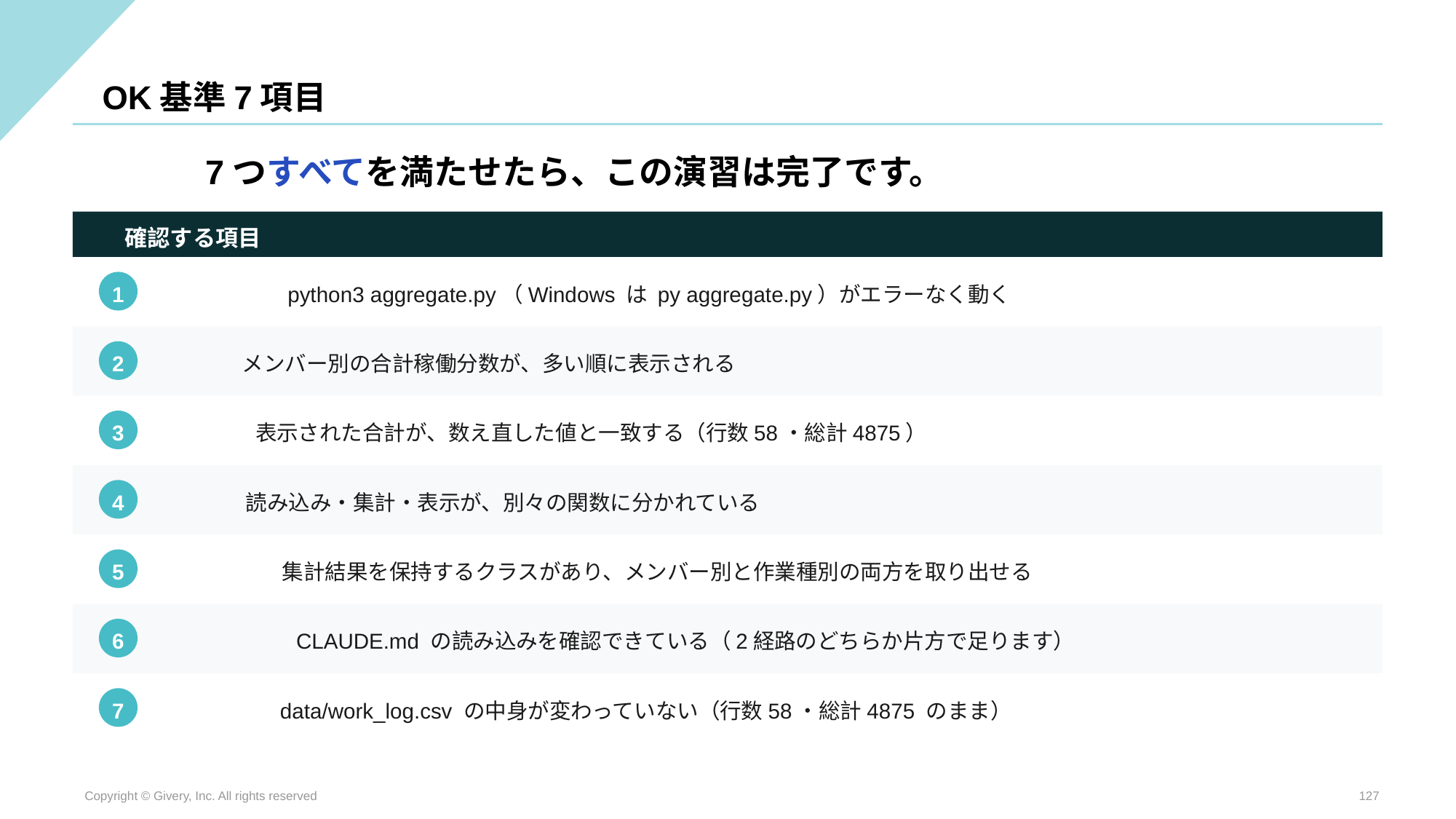

OK基準7項目

7つすべてを満たせたら、この演習は完了です。

確認する項目

1
python3 aggregate.py（Windows は py aggregate.py）がエラーなく動く

2
メンバー別の合計稼働分数が、多い順に表示される

3
表示された合計が、数え直した値と一致する（行数58・総計4875）

4
読み込み・集計・表示が、別々の関数に分かれている

5
集計結果を保持するクラスがあり、メンバー別と作業種別の両方を取り出せる

6
CLAUDE.md の読み込みを確認できている（2経路のどちらか片方で足ります）

7
data/work_log.csv の中身が変わっていない（行数58・総計4875 のまま）
Copyright © Givery, Inc. All rights reserved
127